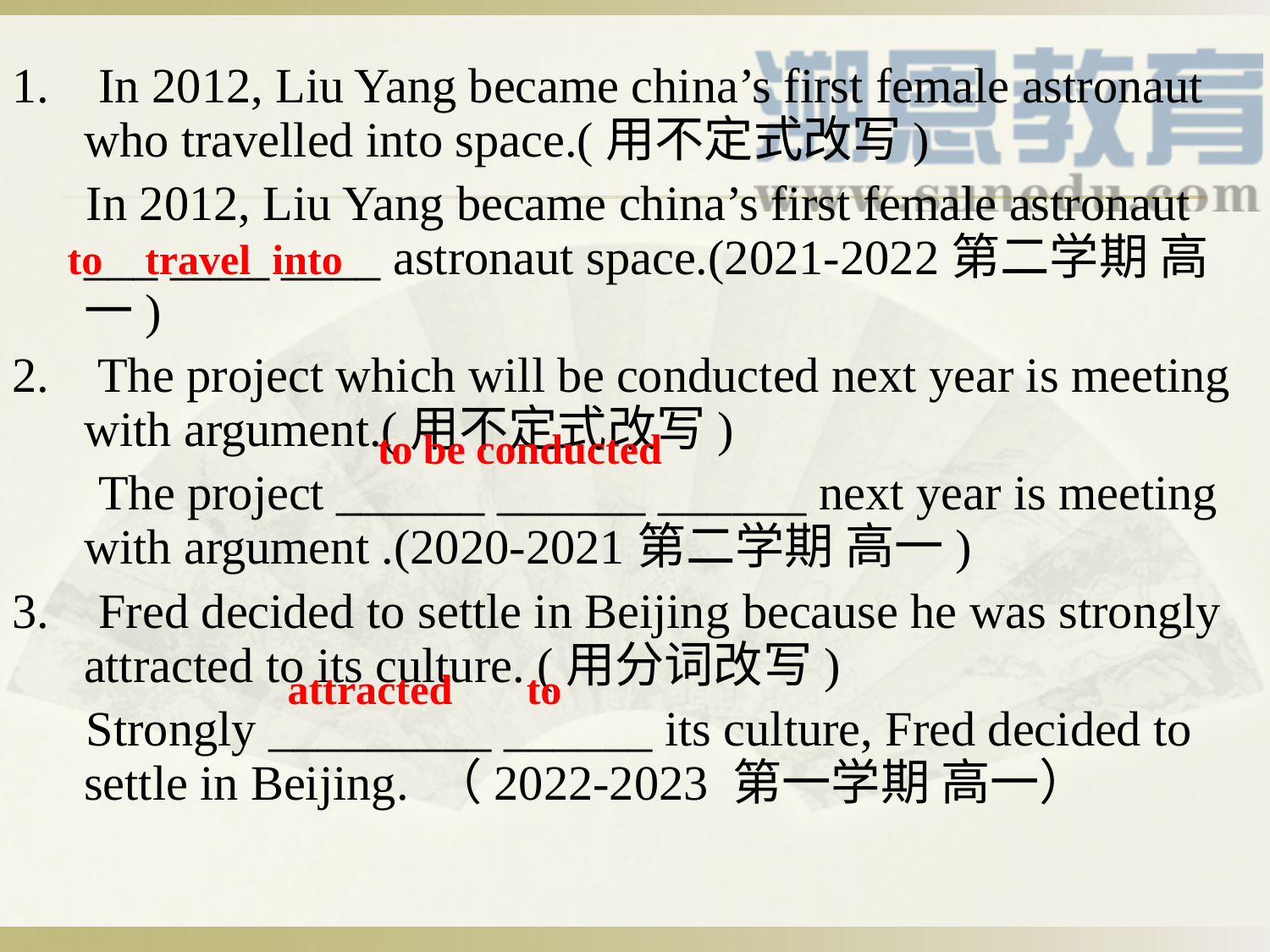

1.    In 2012, Liu Yang became china’s first female astronaut who travelled into space.(用不定式改写)
      In 2012, Liu Yang became china’s first female astronaut ___ ____ ____ astronaut space.(2021-2022第二学期 高一)
2.    The project which will be conducted next year is meeting with argument.(用不定式改写)
       The project ______ ______ ______ next year is meeting with argument .(2020-2021第二学期 高一)
3.    Fred decided to settle in Beijing because he was strongly attracted to its culture. (用分词改写)
      Strongly _________ ______ its culture, Fred decided to settle in Beijing. （2022-2023 第一学期 高一）
to    travel  into
to be conducted
attracted       to